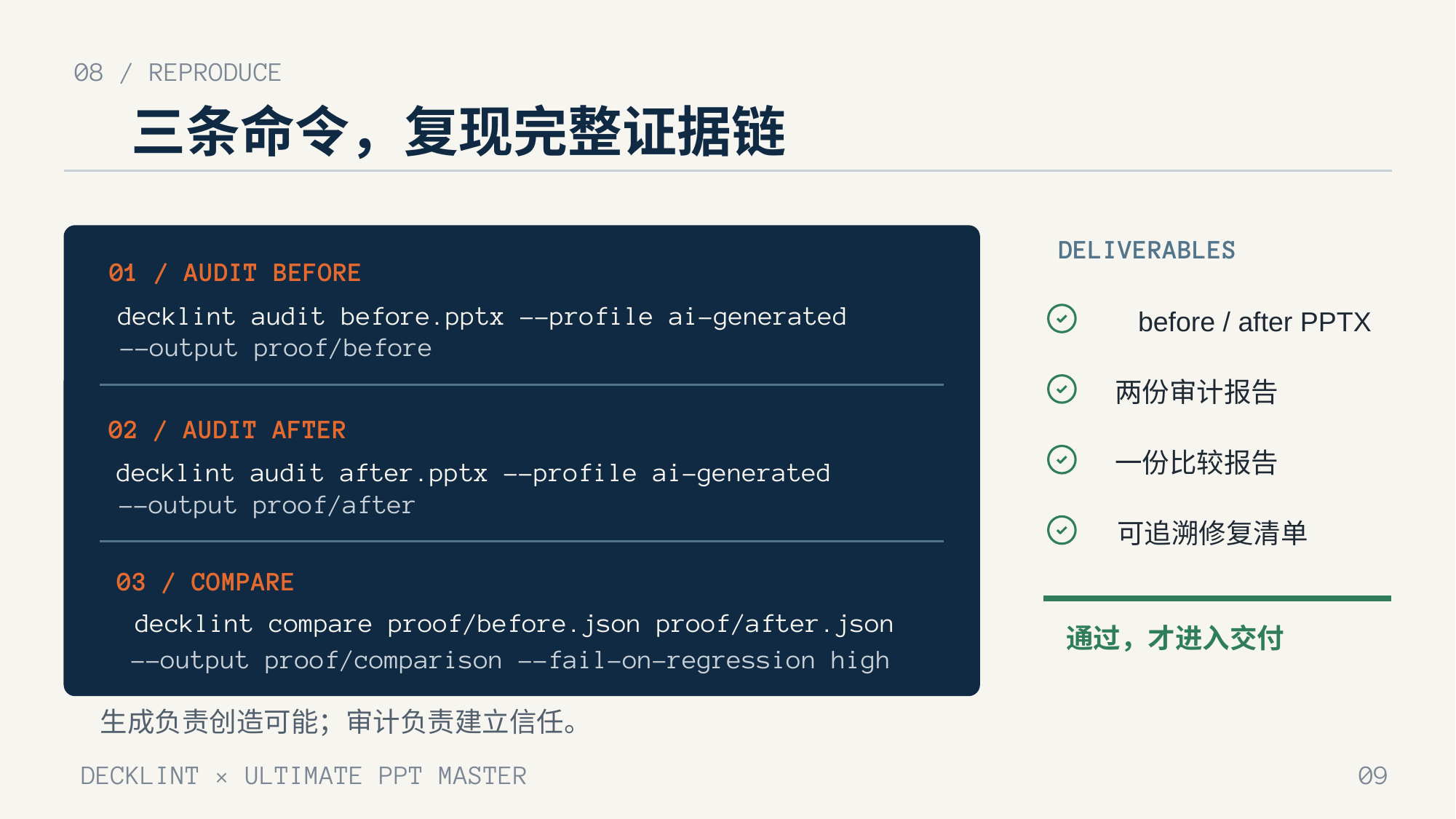

08 / REPRODUCE
三条命令，复现完整证据链

01 / AUDIT BEFORE
decklint audit before.pptx --profile ai-generated
--output proof/before

02 / AUDIT AFTER
decklint audit after.pptx --profile ai-generated
--output proof/after

03 / COMPARE
decklint compare proof/before.json proof/after.json
--output proof/comparison --fail-on-regression high
DELIVERABLES
before / after PPTX

两份审计报告

一份比较报告

可追溯修复清单

通过，才进入交付
生成负责创造可能；审计负责建立信任。
DECKLINT × ULTIMATE PPT MASTER
09